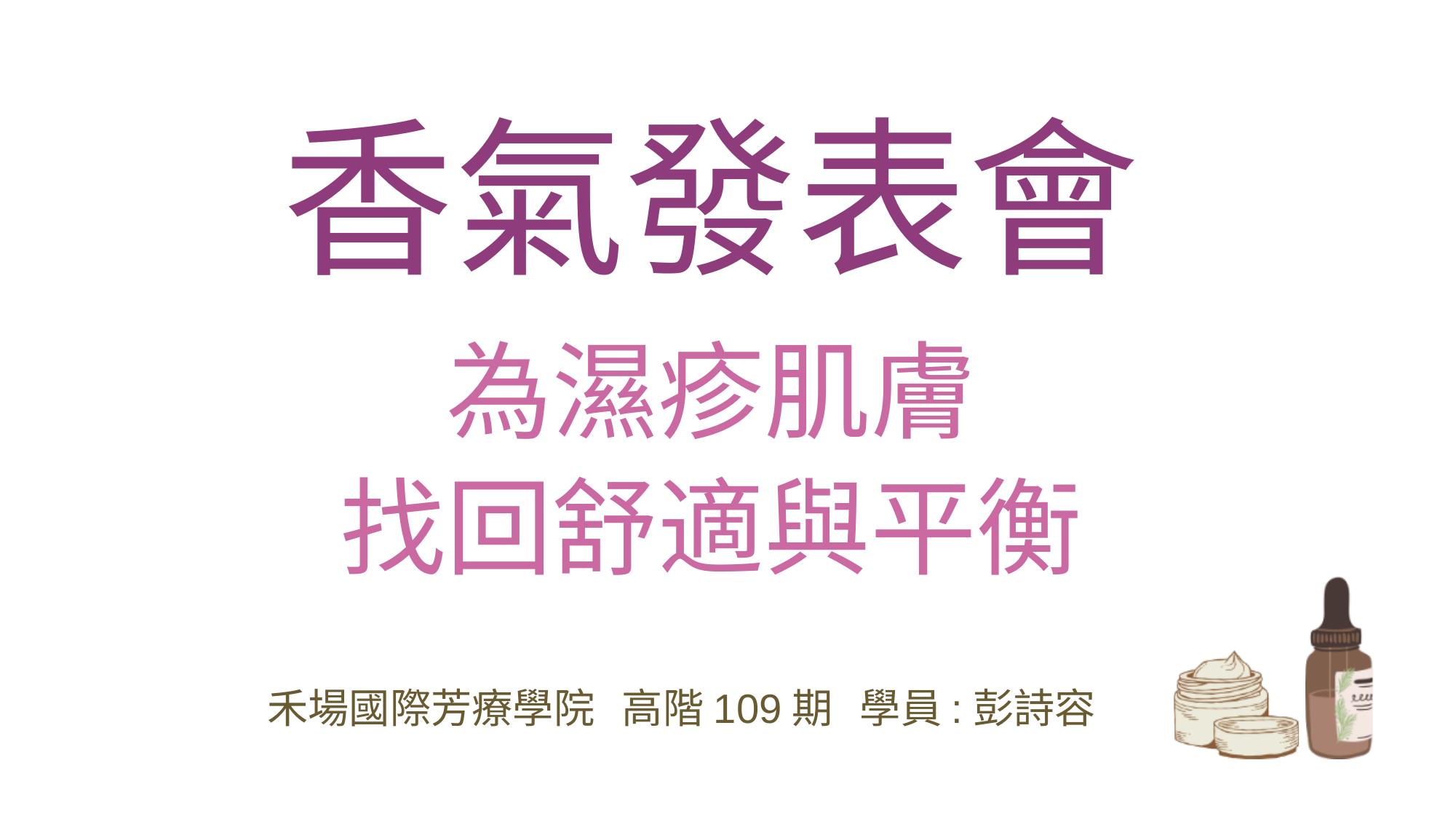

香氣發表會
為濕疹肌膚
找回舒適與平衡

禾場國際芳療學院   高階109期   學員:彭詩容